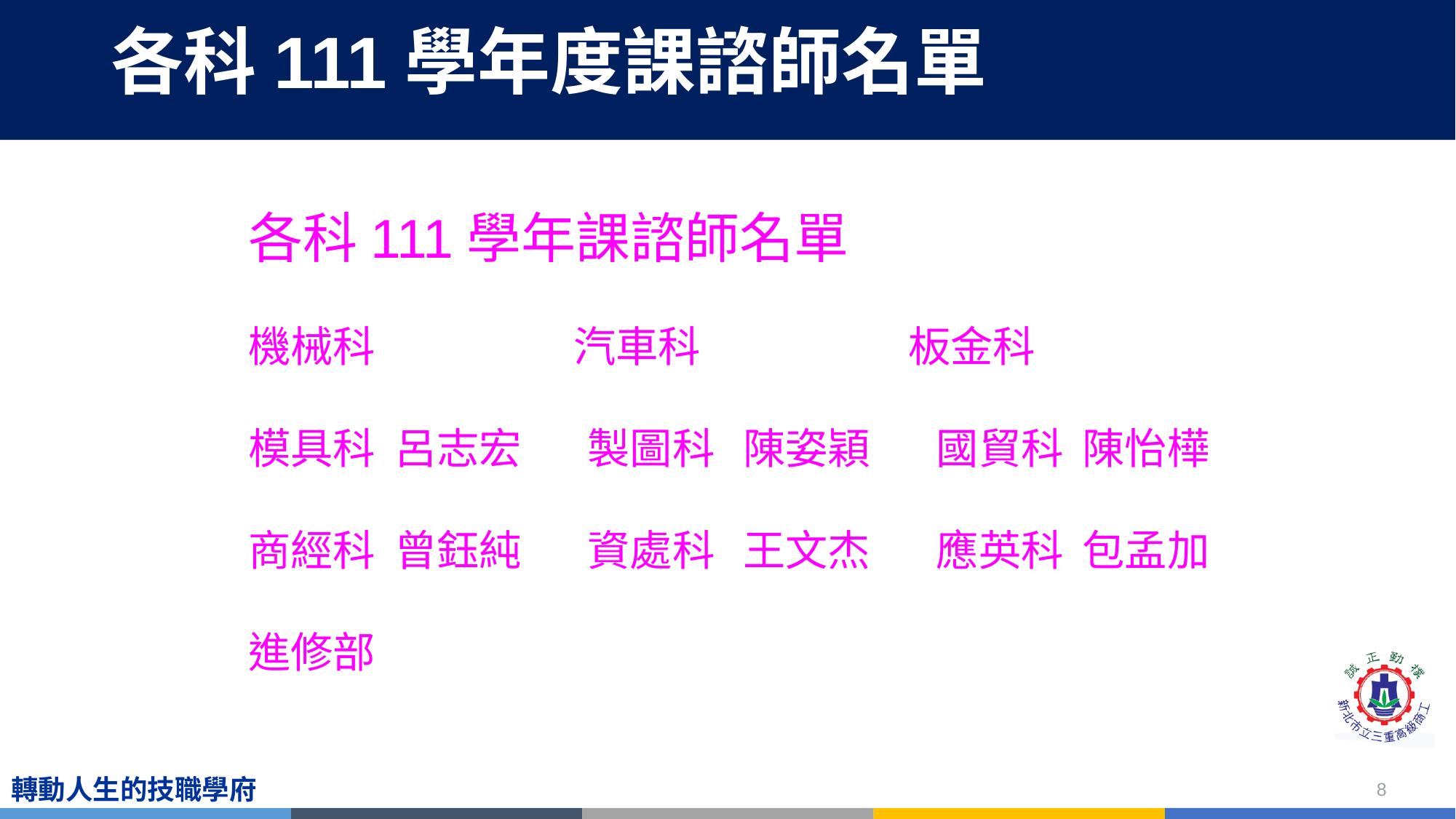

# 各科111學年度課諮師名單

各科111學年課諮師名單

機械科                     汽車科                      板金科

模具科  呂志宏       製圖科   陳姿穎       國貿科  陳怡樺

商經科  曾鈺純       資處科   王文杰       應英科  包孟加

進修部

8